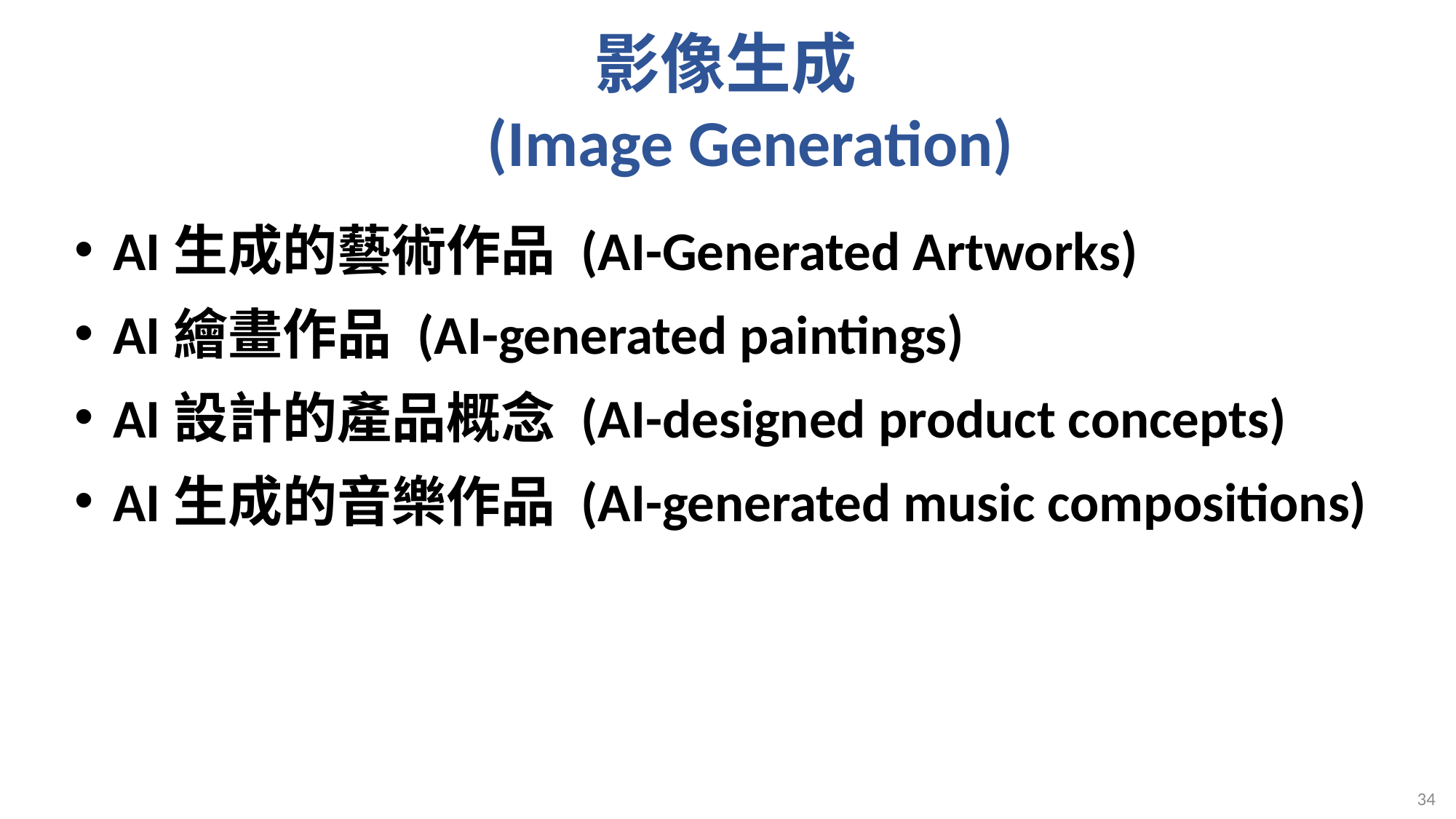

# 影像生成 (Image Generation)
AI生成的藝術作品 (AI-Generated Artworks)
AI繪畫作品 (AI-generated paintings)
AI設計的產品概念 (AI-designed product concepts)
AI生成的音樂作品 (AI-generated music compositions)
34